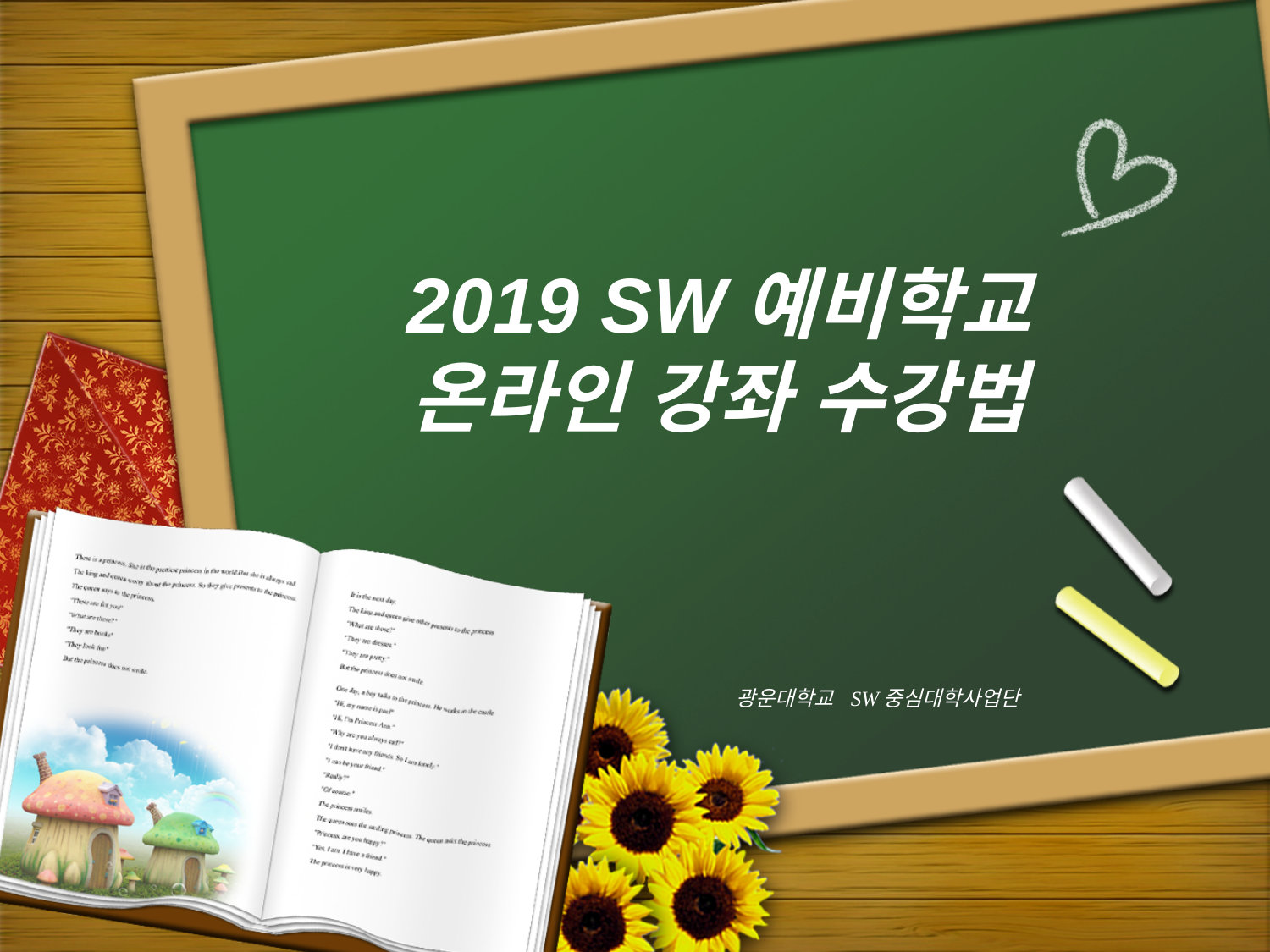

# 2019 SW예비학교 온라인 강좌 수강법
광운대학교  SW중심대학사업단